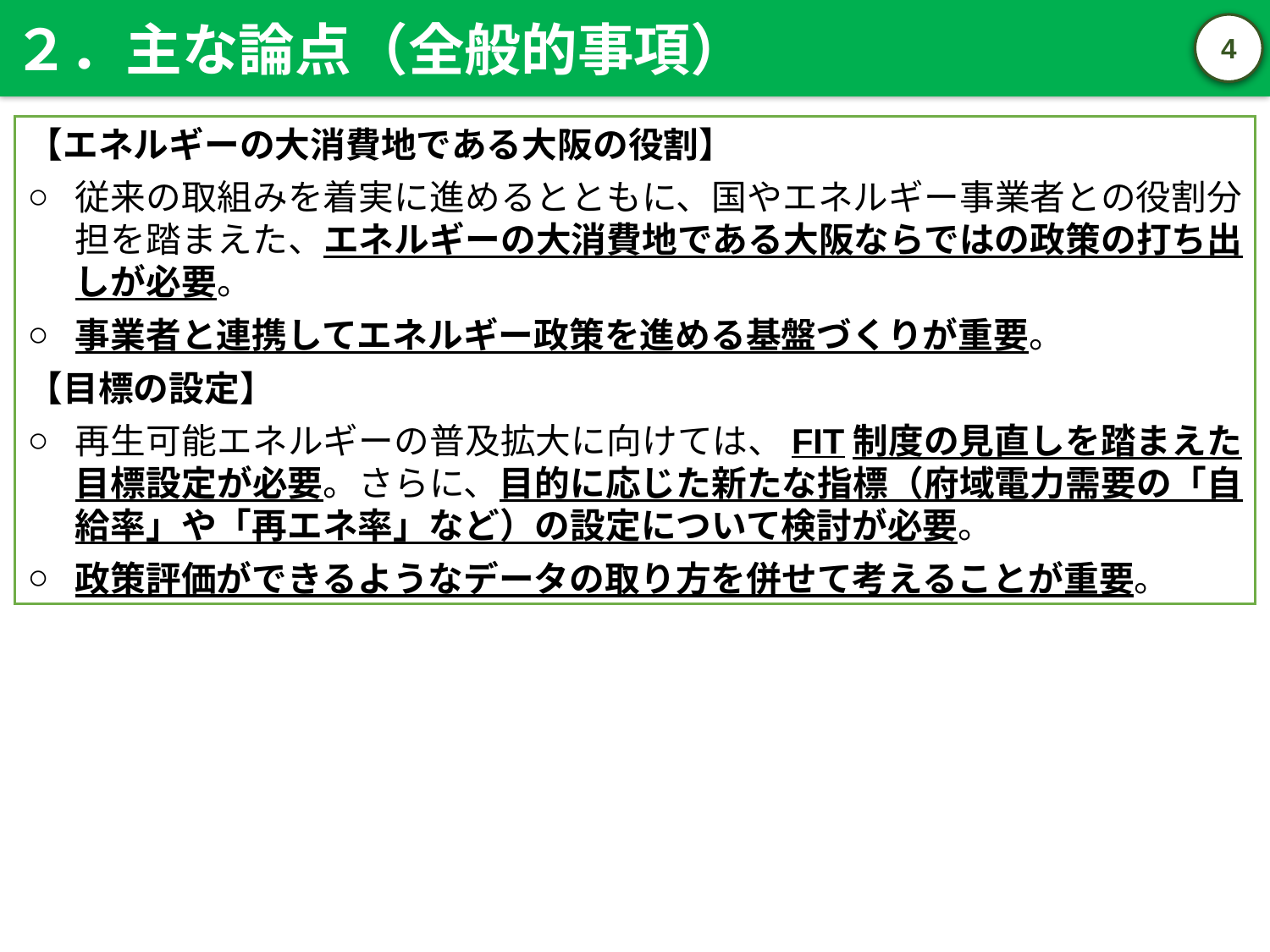

２．主な論点（全般的事項）
4
【エネルギーの大消費地である大阪の役割】
従来の取組みを着実に進めるとともに、国やエネルギー事業者との役割分担を踏まえた、エネルギーの大消費地である大阪ならではの政策の打ち出しが必要。
事業者と連携してエネルギー政策を進める基盤づくりが重要。
【目標の設定】
再生可能エネルギーの普及拡大に向けては、FIT制度の見直しを踏まえた目標設定が必要。さらに、目的に応じた新たな指標（府域電力需要の「自給率」や「再エネ率」など）の設定について検討が必要。
政策評価ができるようなデータの取り方を併せて考えることが重要。